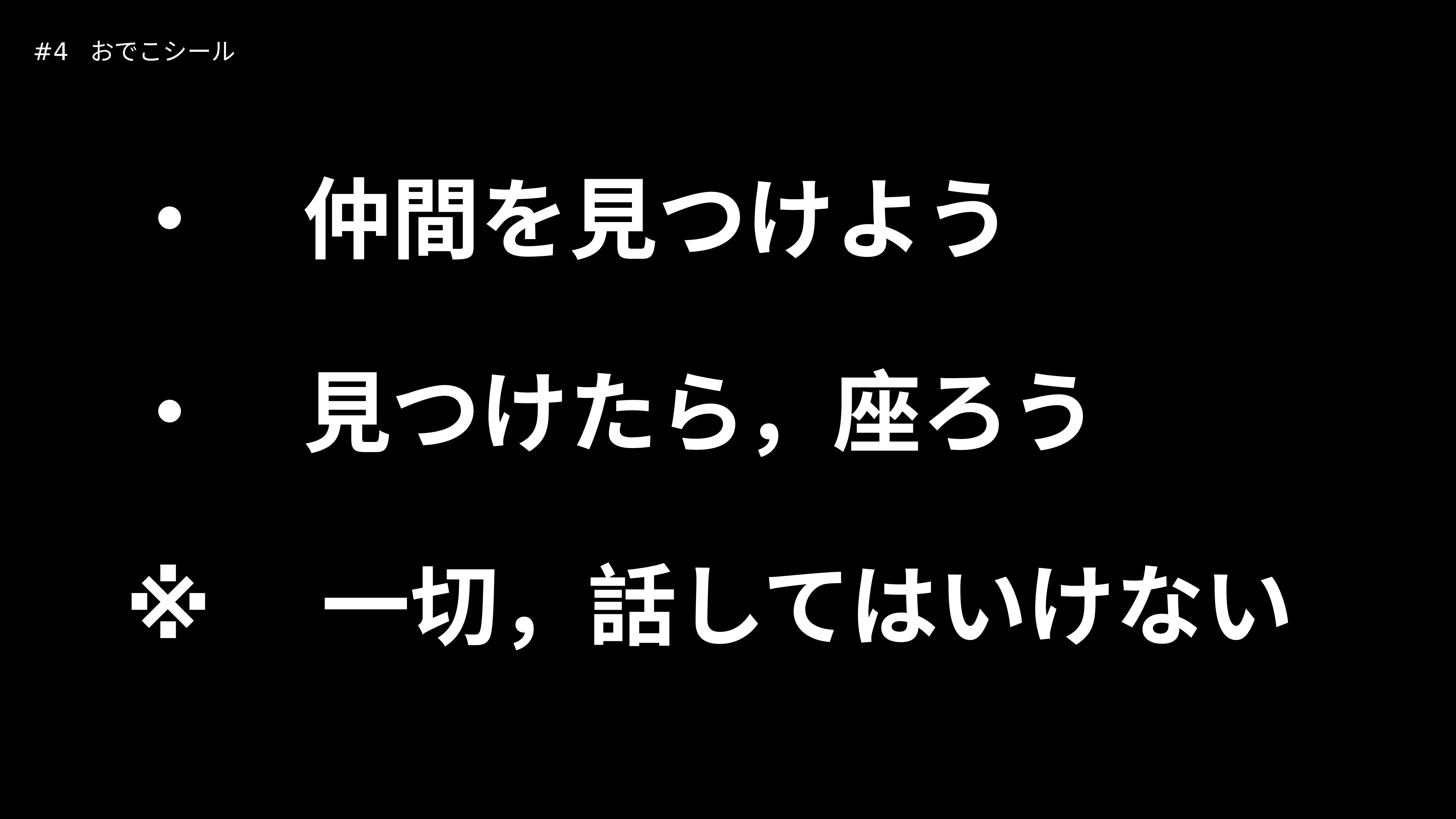

| #4 おでこシール |  |
| --- | --- |
・　仲間を見つけよう
・　見つけたら，座ろう
※　一切，話してはいけない